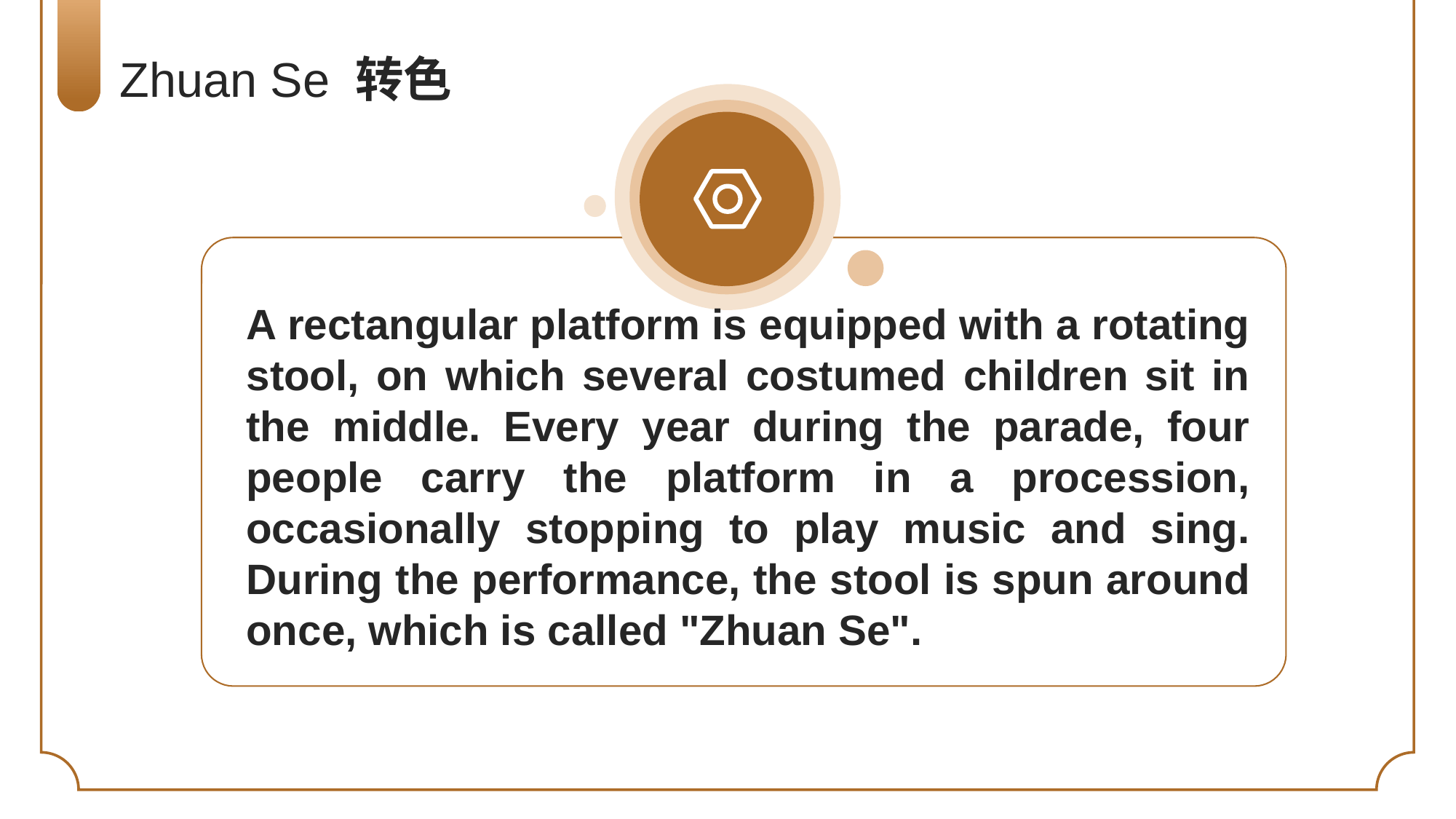

Zhuan Se 转色

A rectangular platform is equipped with a rotating stool, on which several costumed children sit in the middle. Every year during the parade, four people carry the platform in a procession, occasionally stopping to play music and sing. During the performance, the stool is spun around once, which is called "Zhuan Se".